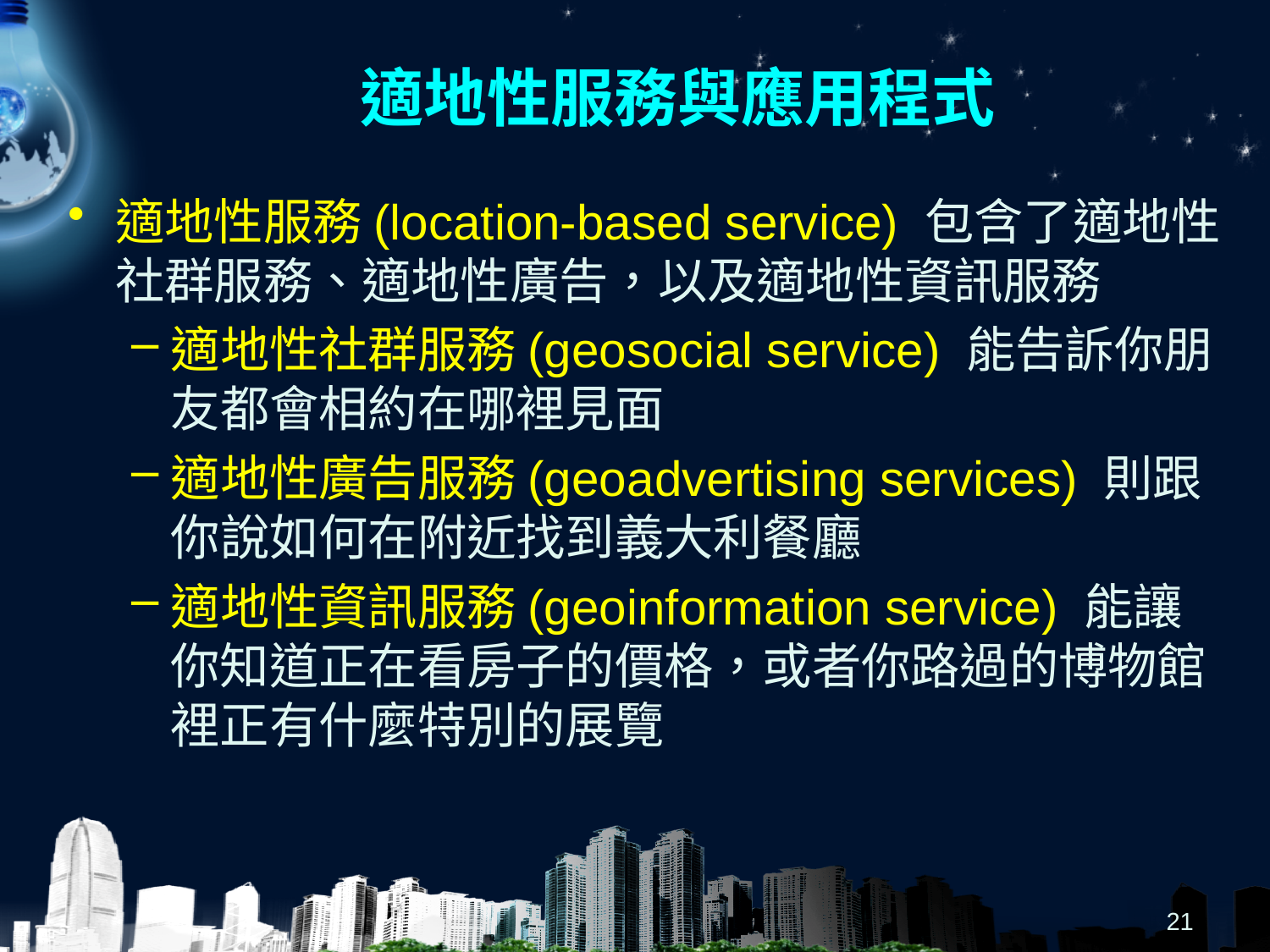

# 適地性服務與應用程式
適地性服務(location-based service) 包含了適地性社群服務、適地性廣告，以及適地性資訊服務
適地性社群服務(geosocial service) 能告訴你朋友都會相約在哪裡見面
適地性廣告服務(geoadvertising services) 則跟你說如何在附近找到義大利餐廳
適地性資訊服務(geoinformation service) 能讓你知道正在看房子的價格，或者你路過的博物館裡正有什麼特別的展覽
21